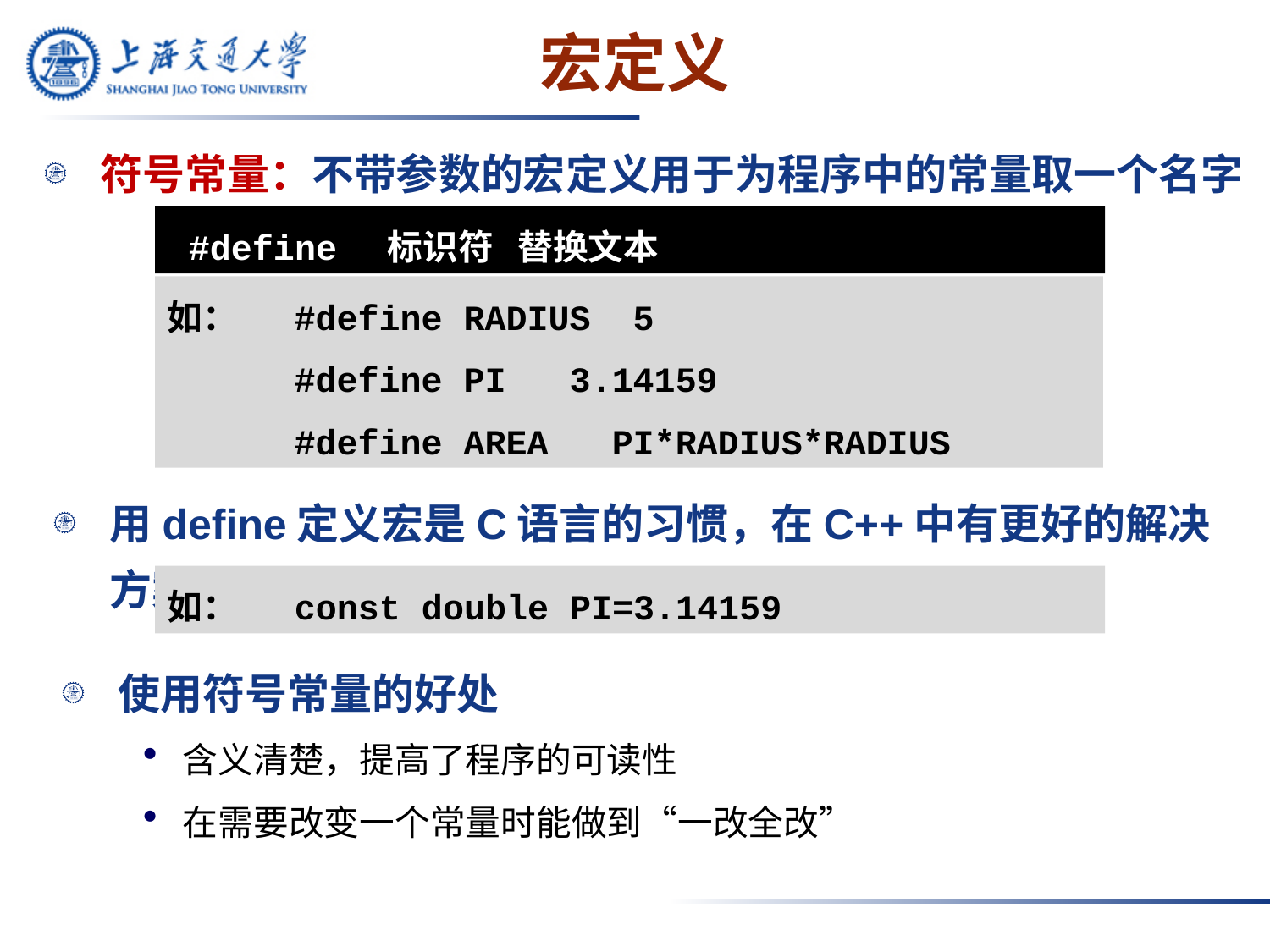

# 宏定义
符号常量：不带参数的宏定义用于为程序中的常量取一个名字
 #define  标识符   替换文本
如：	#define RADIUS  5
	#define PI   3.14159
	#define AREA   PI*RADIUS*RADIUS
用define定义宏是C语言的习惯，在C++中有更好的解决方案
如：	const double PI=3.14159
使用符号常量的好处
含义清楚，提高了程序的可读性
在需要改变一个常量时能做到“一改全改”